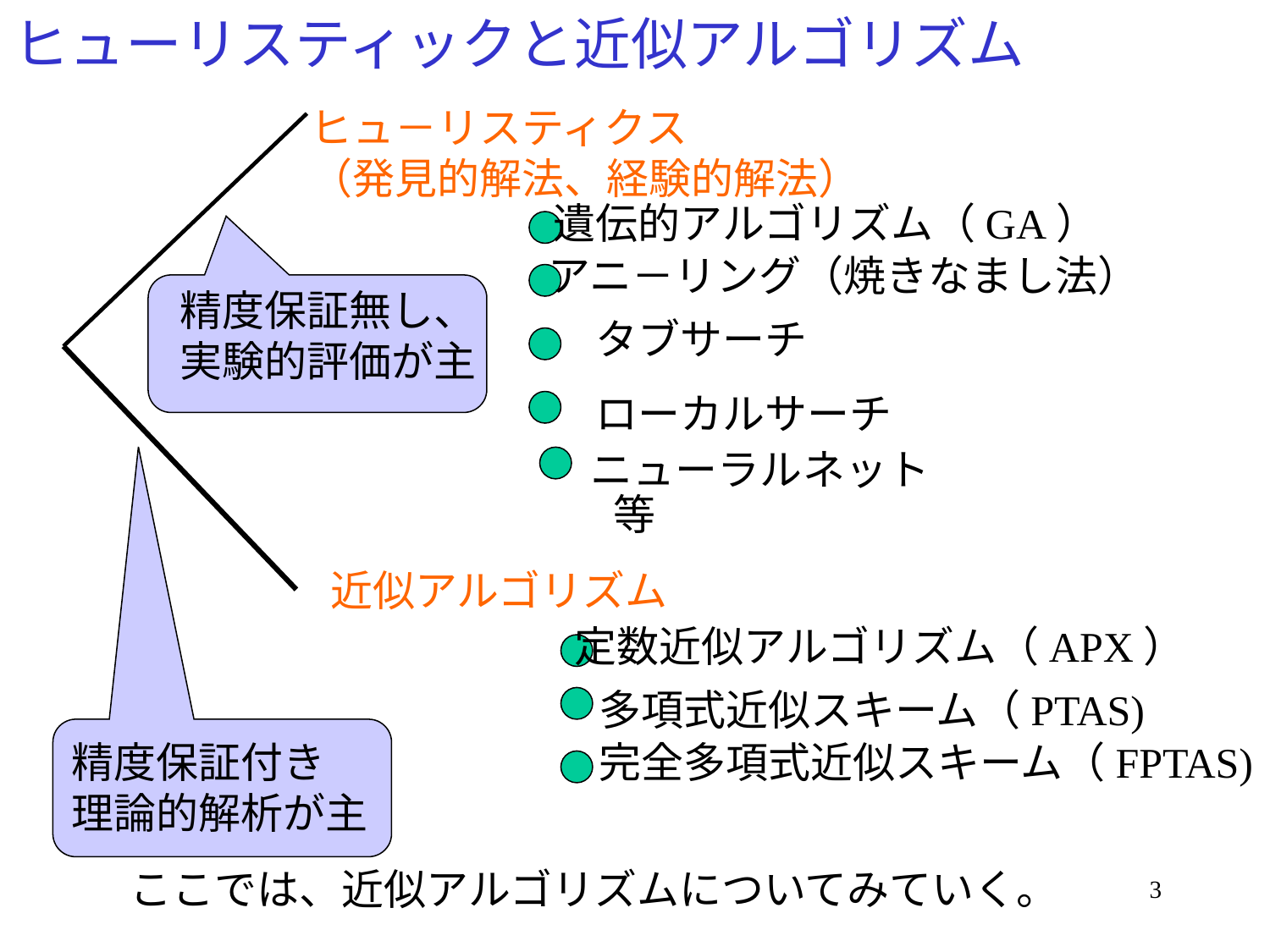

# ヒューリスティックと近似アルゴリズム
ヒュ－リスティクス
（発見的解法、経験的解法）

遺伝的アルゴリズム（GA）

アニ－リング（焼きなまし法）

精度保証無し、
実験的評価が主
タブサーチ

ローカルサーチ

ニューラルネット

等
近似アルゴリズム
定数近似アルゴリズム（APX）

多項式近似スキーム（PTAS)

精度保証付き
理論的解析が主
完全多項式近似スキーム（FPTAS)

ここでは、近似アルゴリズムについてみていく。
3